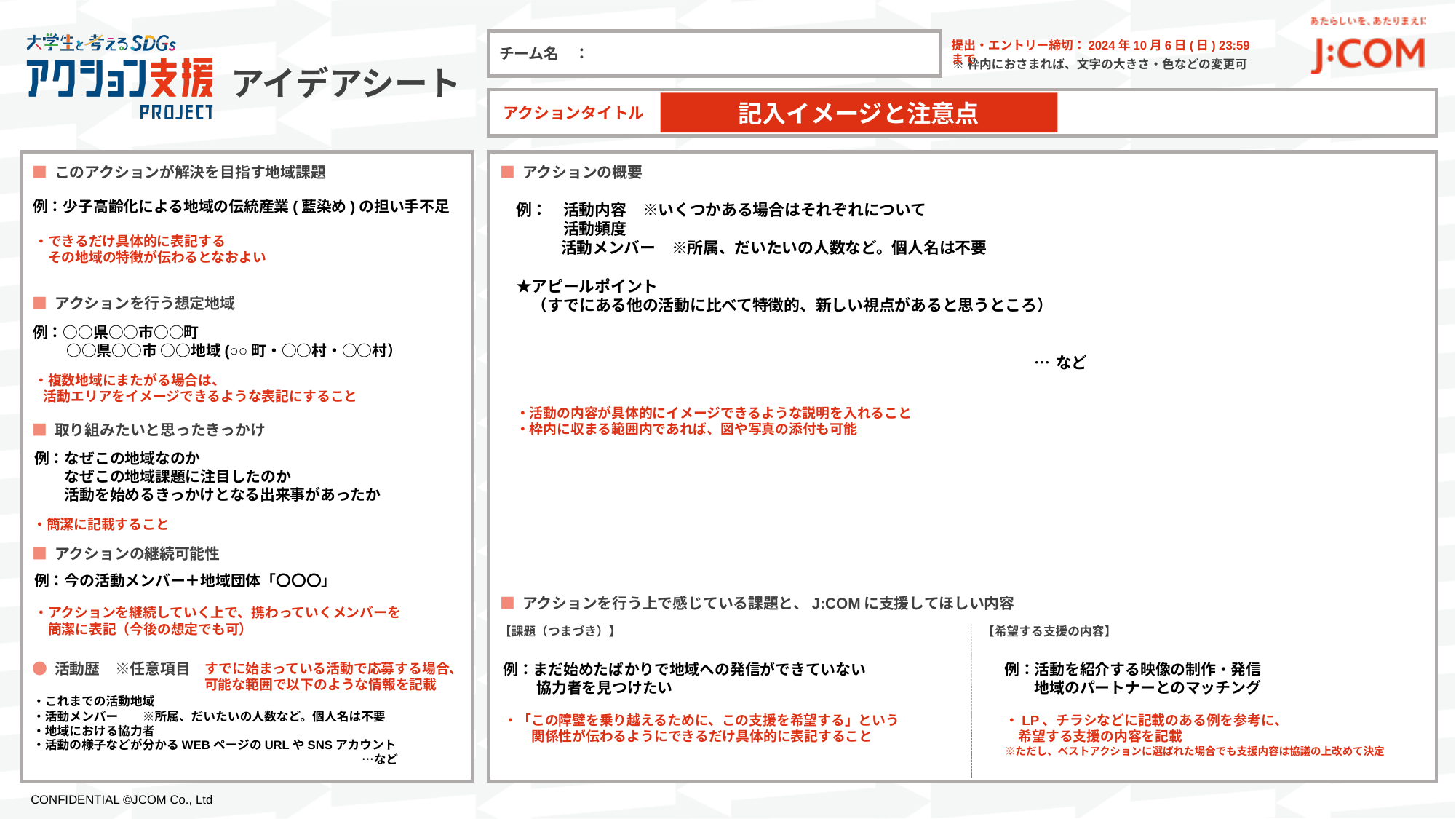

記入イメージと注意点
例：少子高齢化による地域の伝統産業(藍染め)の担い手不足
例：　活動内容　※いくつかある場合はそれぞれについて
　　　活動頻度
      　 活動メンバー　※所属、だいたいの人数など。個人名は不要
★アピールポイント
　（すでにある他の活動に比べて特徴的、新しい視点があると思うところ）
                                                                                                                                               …など
・活動の内容が具体的にイメージできるような説明を入れること
・枠内に収まる範囲内であれば、図や写真の添付も可能
・できるだけ具体的に表記する
　その地域の特徴が伝わるとなおよい
例：○○県○○市○○町
　　 ○○県○○市 ○○地域(○○町・○○村・○○村）
・複数地域にまたがる場合は、
   活動エリアをイメージできるような表記にすること
例：なぜこの地域なのか
　　なぜこの地域課題に注目したのか
　　活動を始めるきっかけとなる出来事があったか
・簡潔に記載すること
例：今の活動メンバー＋地域団体「〇〇〇」
・アクションを継続していく上で、携わっていくメンバーを
　簡潔に表記（今後の想定でも可）
  すでに始まっている活動で応募する場合、
   可能な範囲で以下のような情報を記載
例：まだ始めたばかりで地域への発信ができていない
　　 協力者を見つけたい
例：活動を紹介する映像の制作・発信
　　地域のパートナーとのマッチング
・これまでの活動地域
・活動メンバー　　※所属、だいたいの人数など。個人名は不要
・地域における協力者
・活動の様子などが分かるWEBページのURLやSNSアカウント
　　　　　　　　　　　　　　　　　　　　　　　　　　　…など
・「この障壁を乗り越えるために、この支援を希望する」という
　　関係性が伝わるようにできるだけ具体的に表記すること
・LP、チラシなどに記載のある例を参考に、
　希望する支援の内容を記載
※ただし、ベストアクションに選ばれた場合でも支援内容は協議の上改めて決定